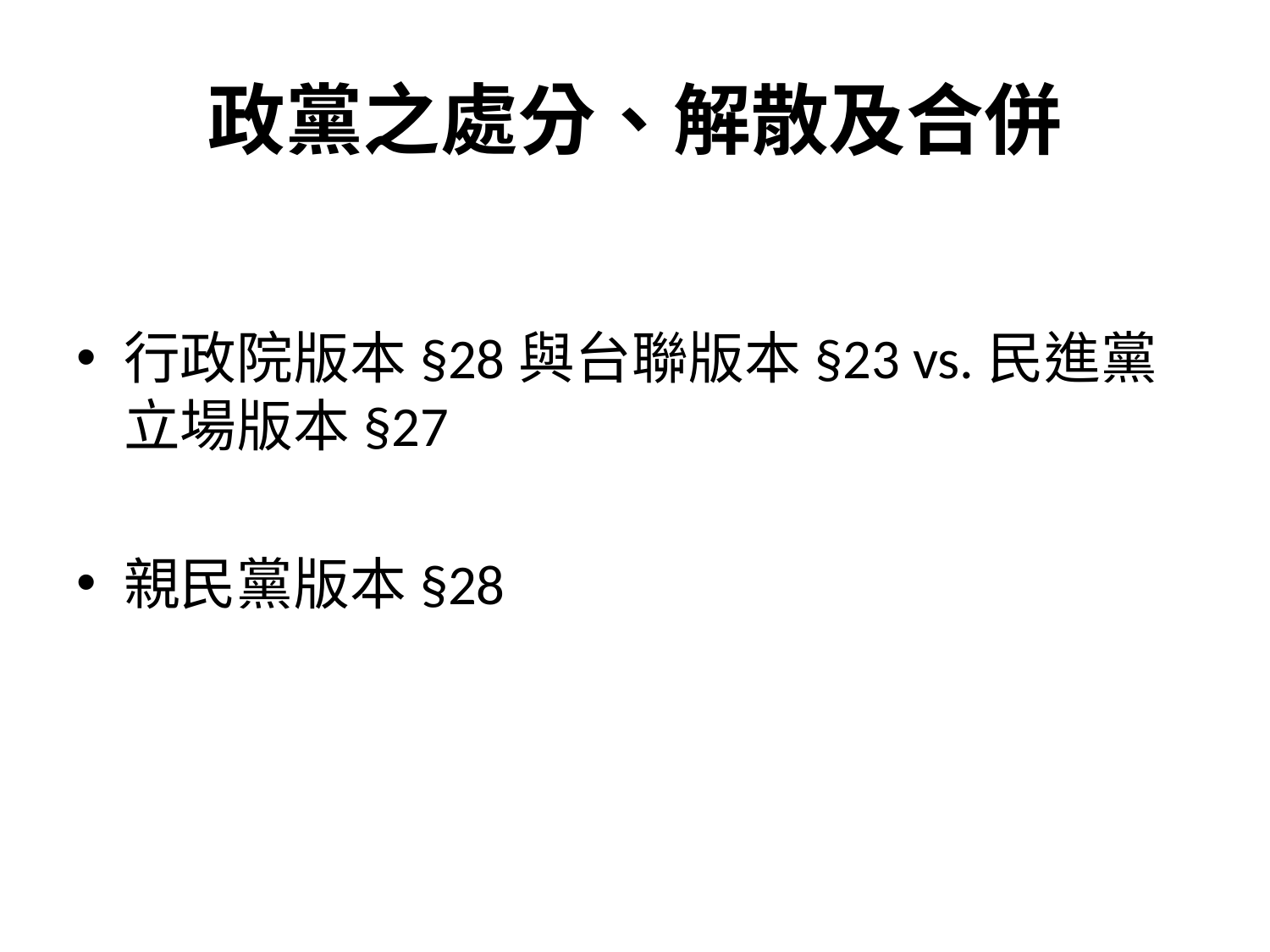

# 政黨之處分、解散及合併
行政院版本§28與台聯版本§23 vs.民進黨立場版本§27

親民黨版本§28